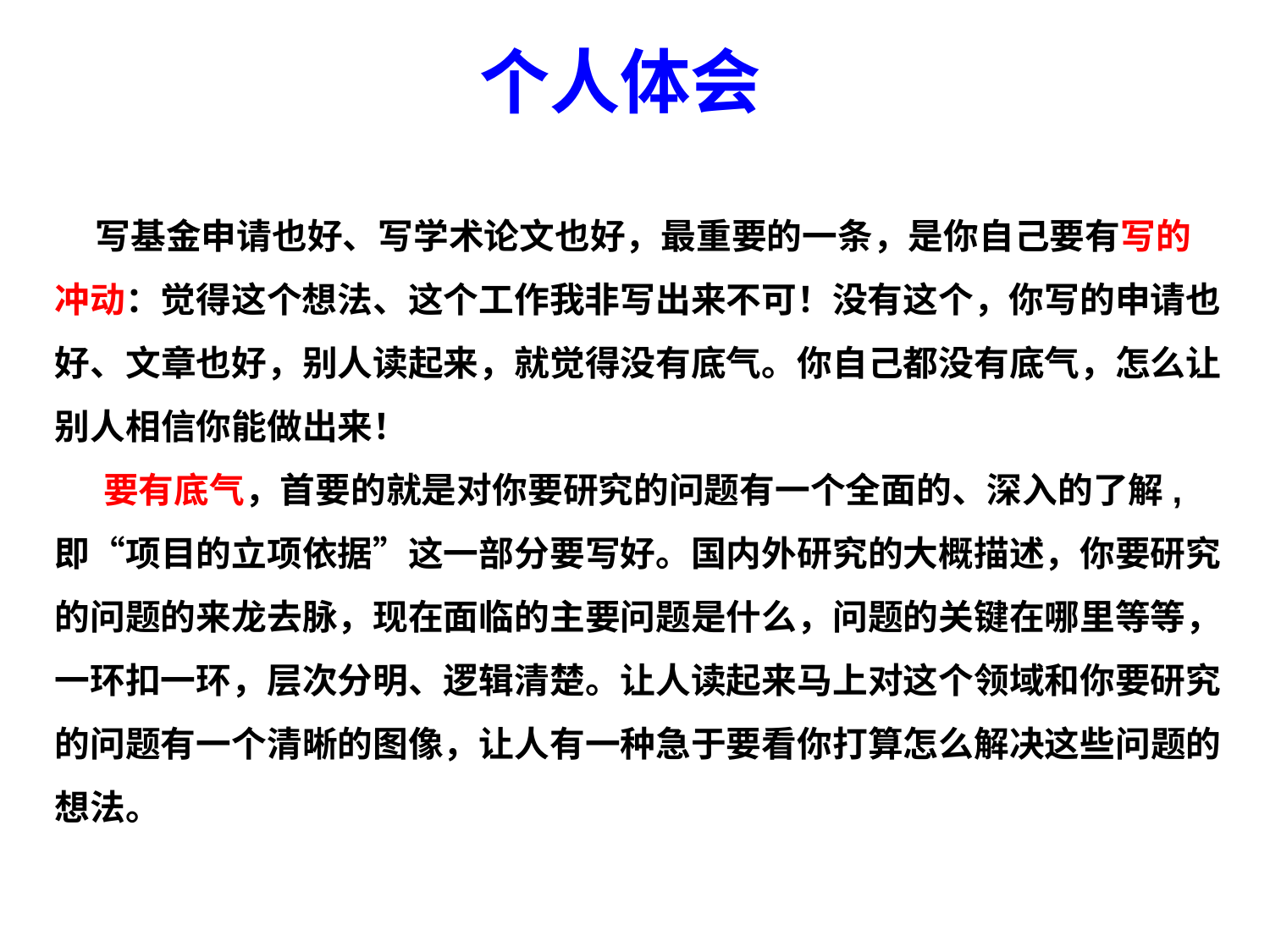

个人体会
    写基金申请也好、写学术论文也好，最重要的一条，是你自己要有写的冲动：觉得这个想法、这个工作我非写出来不可！没有这个，你写的申请也好、文章也好，别人读起来，就觉得没有底气。你自己都没有底气，怎么让别人相信你能做出来！
     要有底气，首要的就是对你要研究的问题有一个全面的、深入的了解,即“项目的立项依据”这一部分要写好。国内外研究的大概描述，你要研究的问题的来龙去脉，现在面临的主要问题是什么，问题的关键在哪里等等，一环扣一环，层次分明、逻辑清楚。让人读起来马上对这个领域和你要研究的问题有一个清晰的图像，让人有一种急于要看你打算怎么解决这些问题的想法。